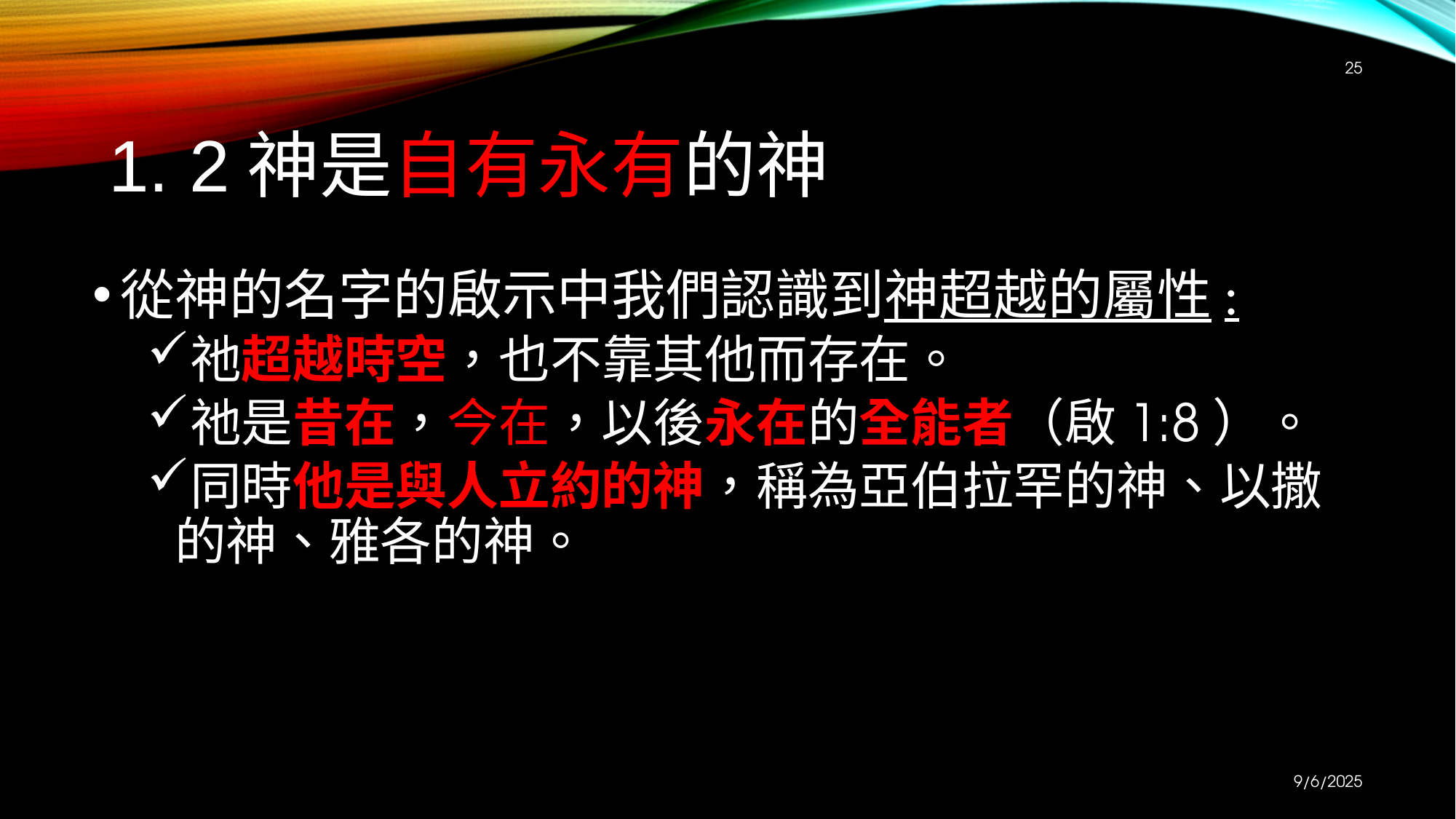

25
# 1. 2神是自有永有的神
從神的名字的啟示中我們認識到神超越的屬性:
祂超越時空，也不靠其他而存在。
祂是昔在，今在，以後永在的全能者（啟1:8）。
同時他是與人立約的神，稱為亞伯拉罕的神、以撒的神、雅各的神。

9/6/2025